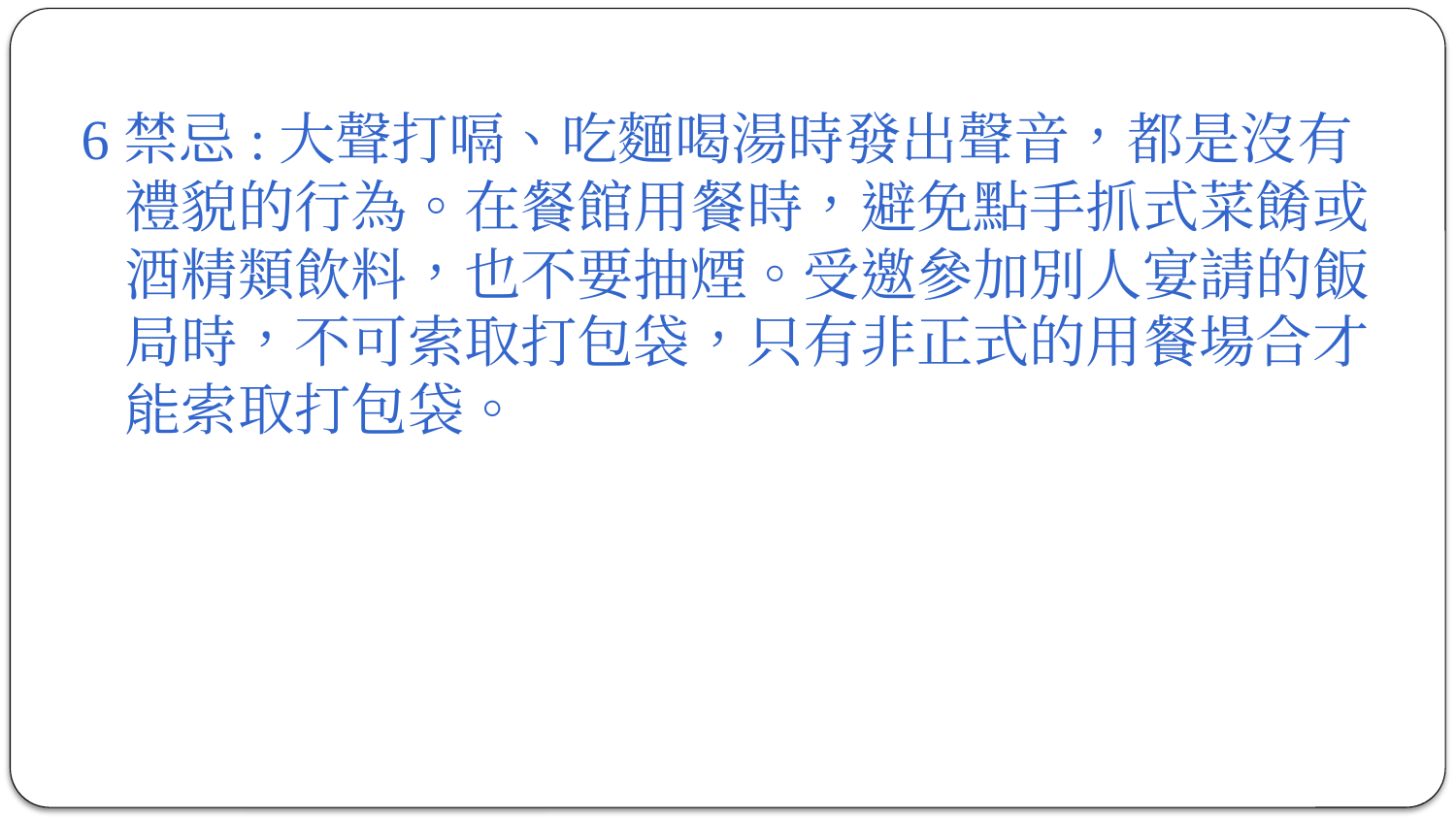

6禁忌:大聲打嗝、吃麵喝湯時發出聲音，都是沒有禮貌的行為。在餐館用餐時，避免點手抓式菜餚或酒精類飲料，也不要抽煙。受邀參加別人宴請的飯局時，不可索取打包袋，只有非正式的用餐場合才能索取打包袋。